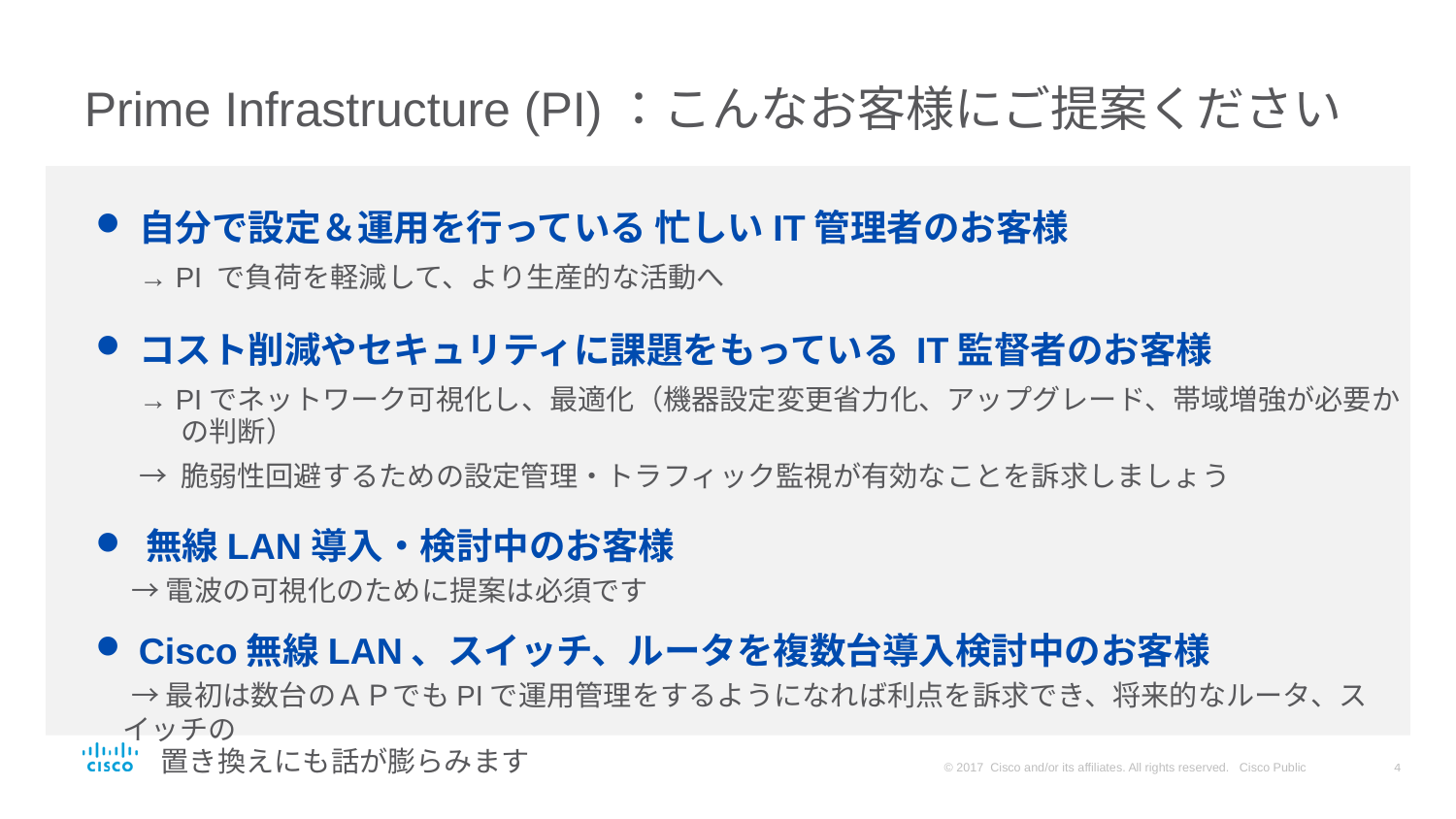

# Prime Infrastructure (PI)：こんなお客様にご提案ください

自分で設定＆運用を行っている 忙しいIT管理者のお客様
→ PI で負荷を軽減して、より生産的な活動へ
コスト削減やセキュリティに課題をもっている IT監督者のお客様
→ PIでネットワーク可視化し、最適化（機器設定変更省力化、アップグレード、帯域増強が必要かの判断）
→ 脆弱性回避するための設定管理・トラフィック監視が有効なことを訴求しましょう
 無線LAN導入・検討中のお客様
 → 電波の可視化のために提案は必須です
 Cisco無線LAN、スイッチ、ルータを複数台導入検討中のお客様
 → 最初は数台のＡＰでもPIで運用管理をするようになれば利点を訴求でき、将来的なルータ、スイッチの
      置き換えにも話が膨らみます